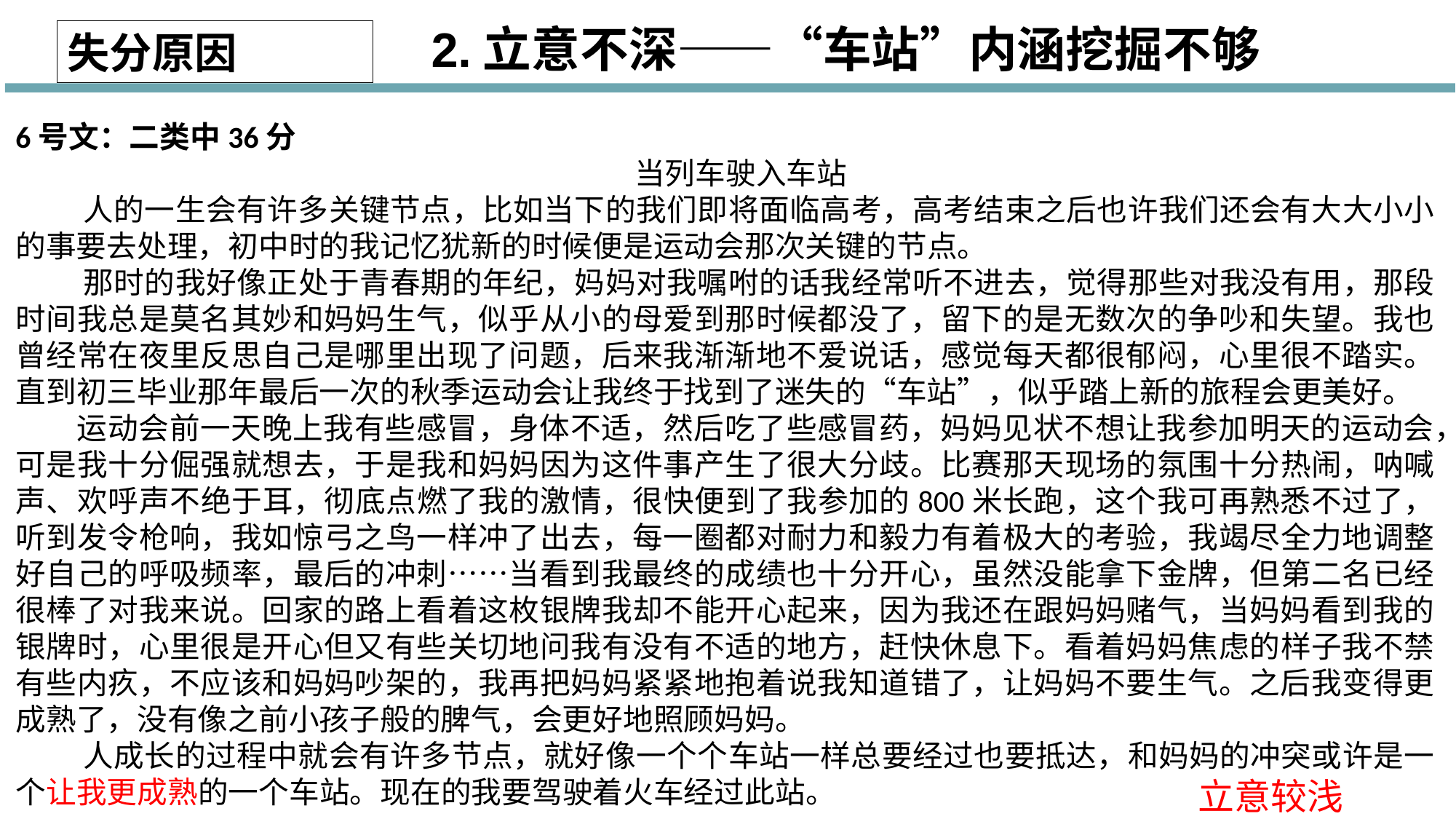

2.立意不深——“车站”内涵挖掘不够

失分原因

6号文：二类中36分
当列车驶入车站
    人的一生会有许多关键节点，比如当下的我们即将面临高考，高考结束之后也许我们还会有大大小小的事要去处理，初中时的我记忆犹新的时候便是运动会那次关键的节点。
    那时的我好像正处于青春期的年纪，妈妈对我嘱咐的话我经常听不进去，觉得那些对我没有用，那段时间我总是莫名其妙和妈妈生气，似乎从小的母爱到那时候都没了，留下的是无数次的争吵和失望。我也曾经常在夜里反思自己是哪里出现了问题，后来我渐渐地不爱说话，感觉每天都很郁闷，心里很不踏实。直到初三毕业那年最后一次的秋季运动会让我终于找到了迷失的“车站”，似乎踏上新的旅程会更美好。
   运动会前一天晚上我有些感冒，身体不适，然后吃了些感冒药，妈妈见状不想让我参加明天的运动会，可是我十分倔强就想去，于是我和妈妈因为这件事产生了很大分歧。比赛那天现场的氛围十分热闹，呐喊声、欢呼声不绝于耳，彻底点燃了我的激情，很快便到了我参加的800米长跑，这个我可再熟悉不过了，听到发令枪响，我如惊弓之鸟一样冲了出去，每一圈都对耐力和毅力有着极大的考验，我竭尽全力地调整好自己的呼吸频率，最后的冲刺……当看到我最终的成绩也十分开心，虽然没能拿下金牌，但第二名已经很棒了对我来说。回家的路上看着这枚银牌我却不能开心起来，因为我还在跟妈妈赌气，当妈妈看到我的银牌时，心里很是开心但又有些关切地问我有没有不适的地方，赶快休息下。看着妈妈焦虑的样子我不禁有些内疚，不应该和妈妈吵架的，我再把妈妈紧紧地抱着说我知道错了，让妈妈不要生气。之后我变得更成熟了，没有像之前小孩子般的脾气，会更好地照顾妈妈。
    人成长的过程中就会有许多节点，就好像一个个车站一样总要经过也要抵达，和妈妈的冲突或许是一个让我更成熟的一个车站。现在的我要驾驶着火车经过此站。
立意较浅